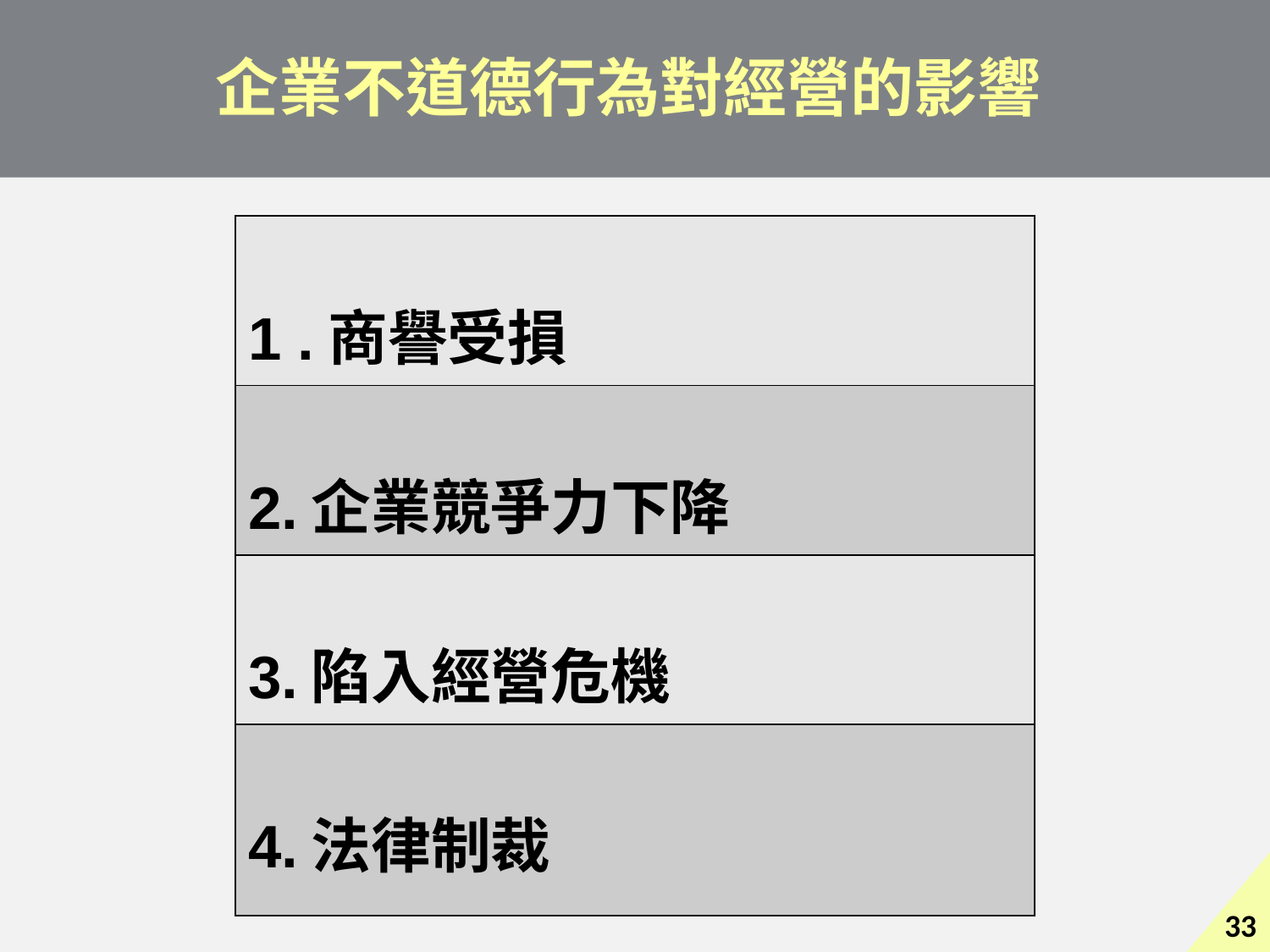

企業不道德行為對經營的影響
| 1 .商譽受損 |
| --- |
| 2.企業競爭力下降 |
| 3.陷入經營危機 |
| 4.法律制裁 |

33